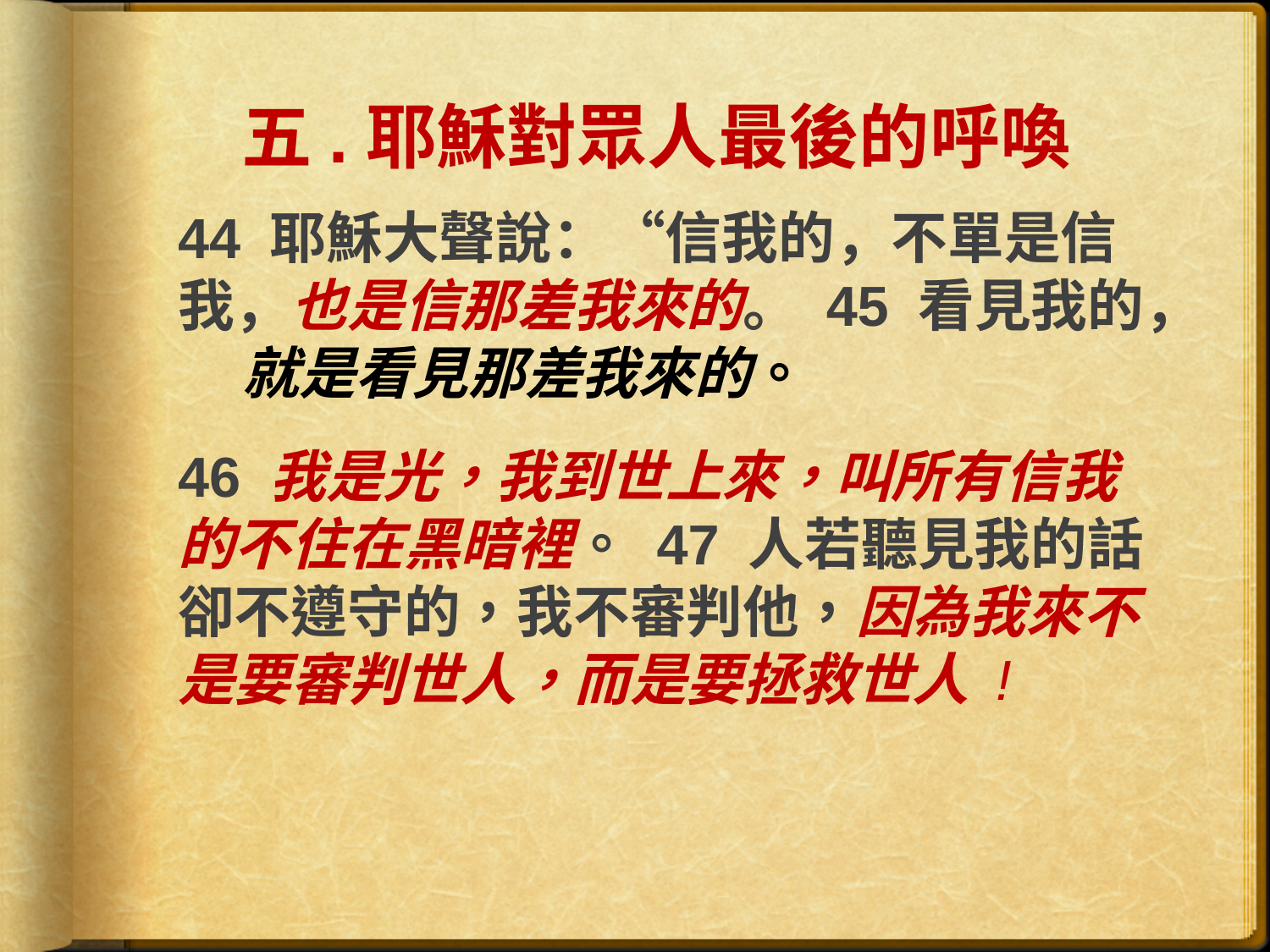

# 五.耶穌對眾人最後的呼喚
44 耶穌大聲說：“信我的，不單是信我，也是信那差我來的。 45 看見我的，     就是看見那差我來的。
46 我是光，我到世上來，叫所有信我的不住在黑暗裡。 47 人若聽見我的話卻不遵守的，我不審判他，因為我來不是要審判世人，而是要拯救世人 !